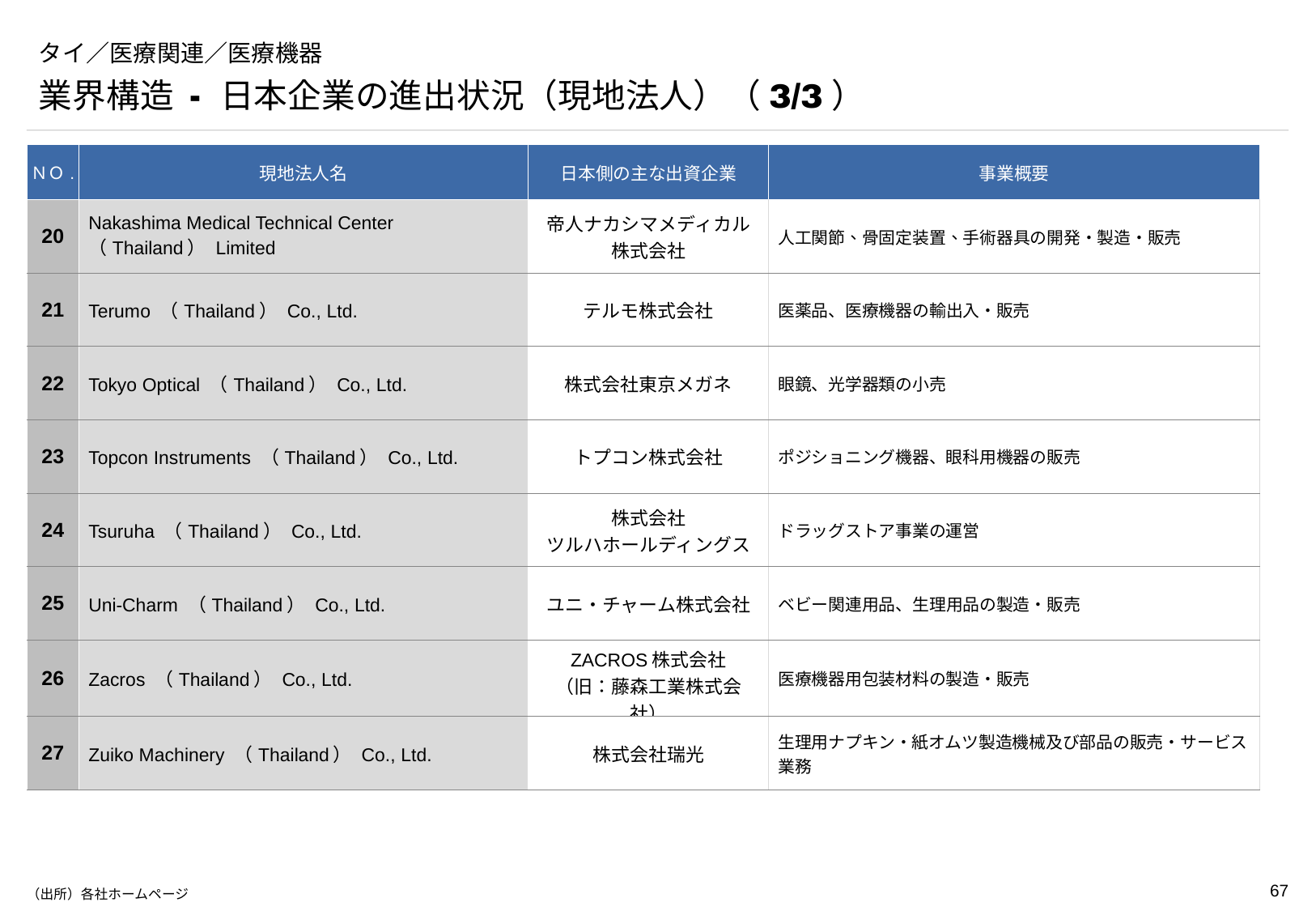

# タイ／医療関連／医療機器
業界構造 - 日本企業の進出状況（現地法人）（3/3）
| ＮＯ. | 現地法人名 | 日本側の主な出資企業 | 事業概要 |
| --- | --- | --- | --- |
| 20 | Nakashima Medical Technical Center （Thailand） Limited | 帝人ナカシマメディカル 株式会社 | 人工関節、骨固定装置、手術器具の開発・製造・販売 |
| 21 | Terumo （Thailand） Co., Ltd. | テルモ株式会社 | 医薬品、医療機器の輸出入・販売 |
| 22 | Tokyo Optical （Thailand） Co., Ltd. | 株式会社東京メガネ | 眼鏡、光学器類の小売 |
| 23 | Topcon Instruments （Thailand） Co., Ltd. | トプコン株式会社 | ポジショニング機器、眼科用機器の販売 |
| 24 | Tsuruha （Thailand） Co., Ltd. | 株式会社 ツルハホールディングス | ドラッグストア事業の運営 |
| 25 | Uni-Charm （Thailand） Co., Ltd. | ユニ・チャーム株式会社 | ベビー関連用品、生理用品の製造・販売 |
| 26 | Zacros （Thailand） Co., Ltd. | ZACROS株式会社 （旧：藤森工業株式会社） | 医療機器用包装材料の製造・販売 |
| 27 | Zuiko Machinery （Thailand） Co., Ltd. | 株式会社瑞光 | 生理用ナプキン・紙オムツ製造機械及び部品の販売・サービス業務 |
（出所）各社ホームページ